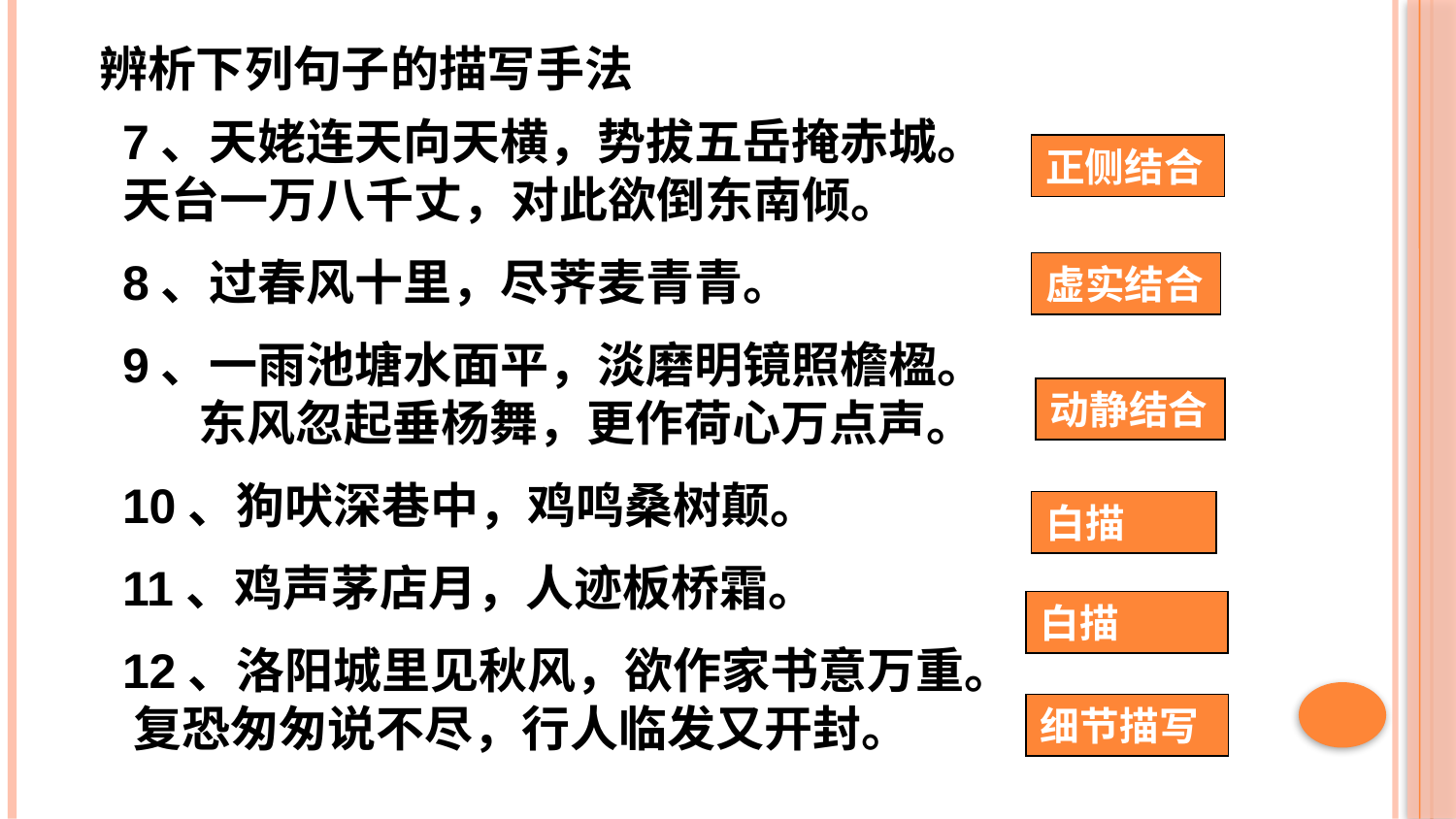

辨析下列句子的描写手法
7、天姥连天向天横，势拔五岳掩赤城。天台一万八千丈，对此欲倒东南倾。
8、过春风十里，尽荠麦青青。
9、一雨池塘水面平，淡磨明镜照檐楹。        东风忽起垂杨舞，更作荷心万点声。
10、狗吠深巷中，鸡鸣桑树颠。
11、鸡声茅店月，人迹板桥霜。
12、洛阳城里见秋风，欲作家书意万重。 复恐匆匆说不尽，行人临发又开封。
正侧结合
虚实结合
动静结合
白描
白描
细节描写